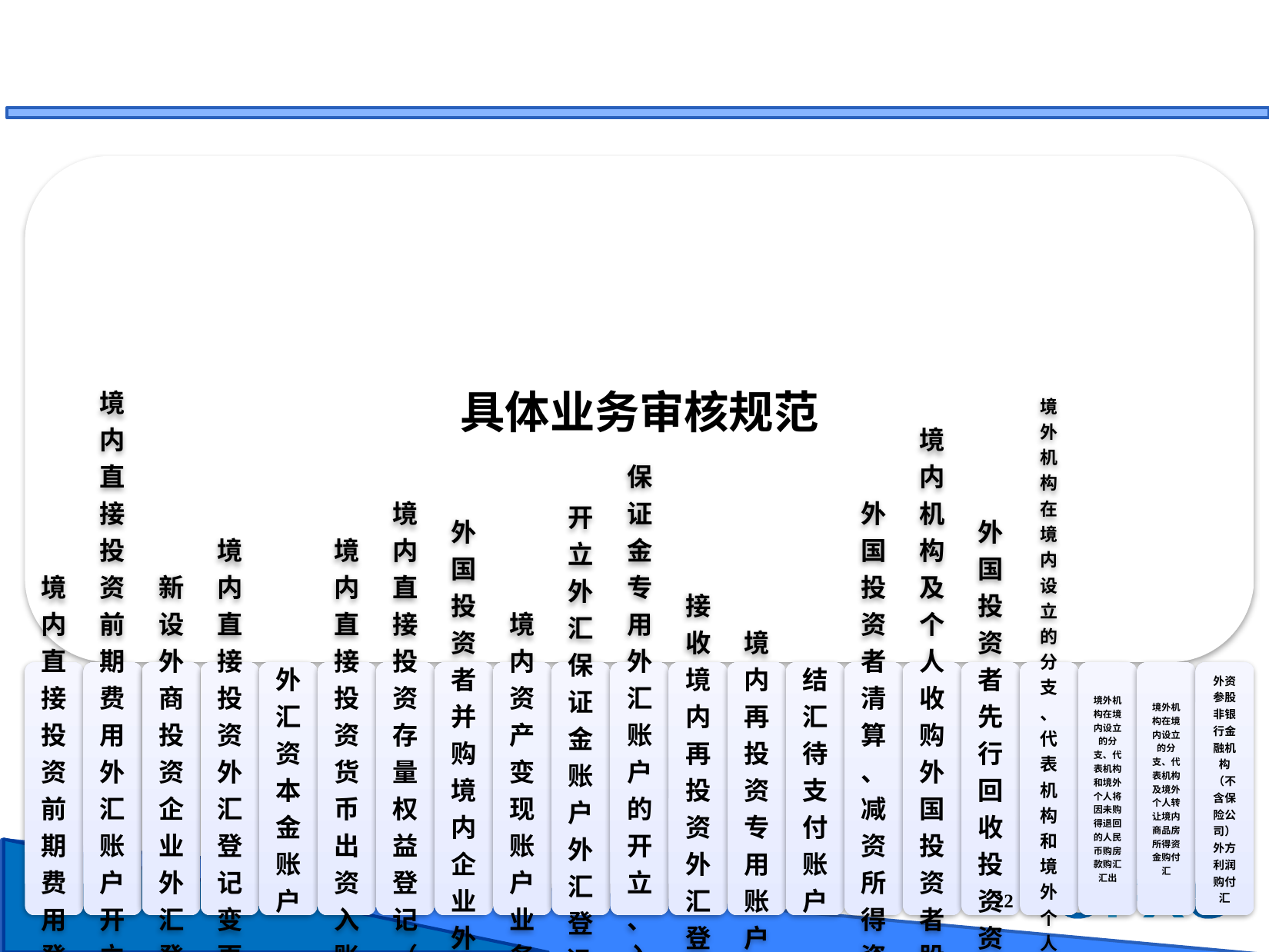

具体业务审核规范
外汇资本金账户
境内再投资专用账户
结汇待支付账户
境外机构在境内设立的分支、代表机构和境外个人将因未购得退回的人民币购房款购汇汇出
境外机构在境内设立的分支、代表机构及境外个人转让境内商品房所得资金购付汇
外资参股非银行金融机构（不含保险公司） 外方利润购付汇
22